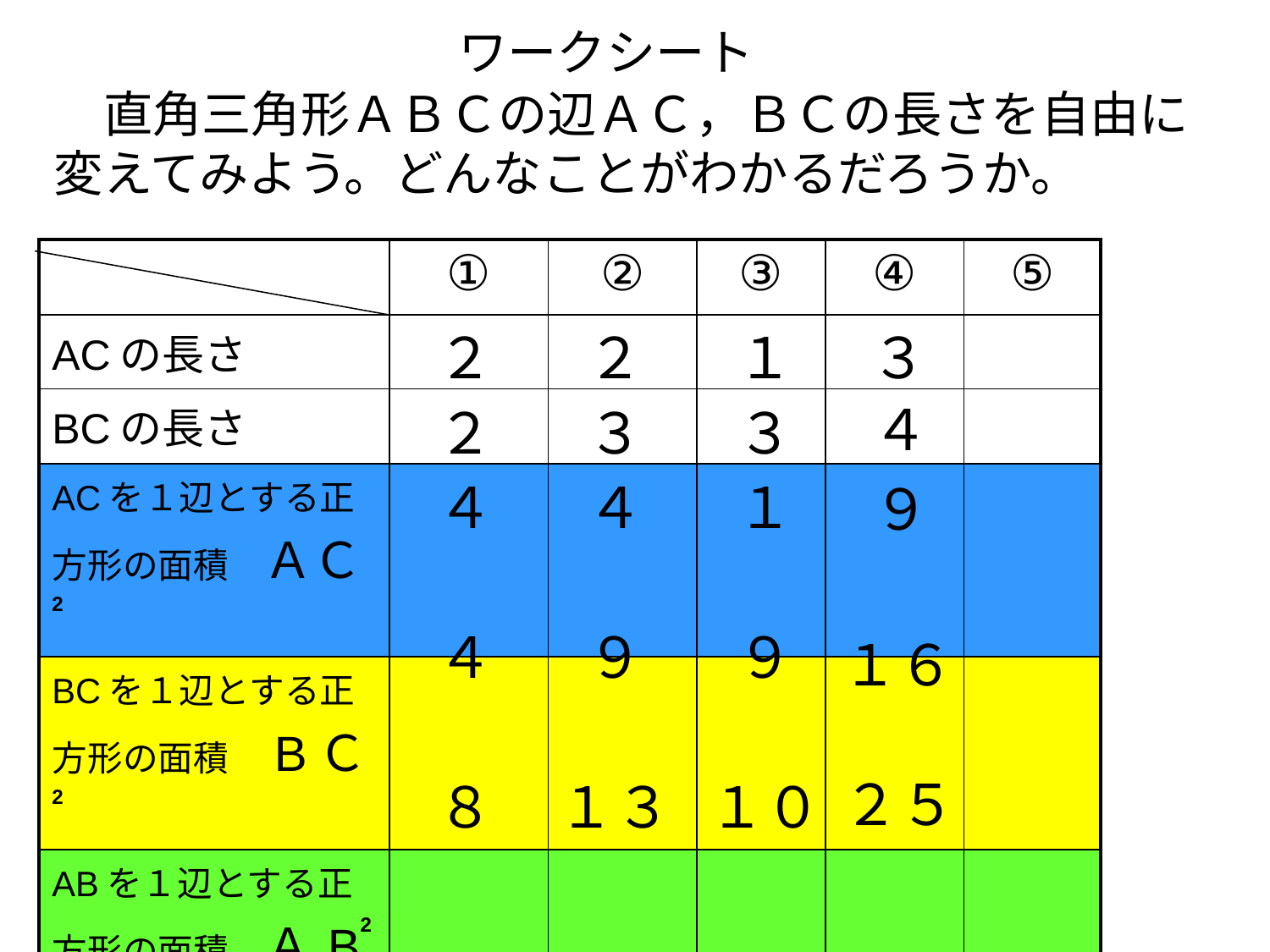

# ワークシート
　直角三角形ＡＢＣの辺ＡＣ，ＢＣの長さを自由に変えてみよう。どんなことがわかるだろうか。
|  | ① | ② | ③ | ④ | ⑤ |
| --- | --- | --- | --- | --- | --- |
| ACの長さ |  |  |  |  |  |
| BCの長さ |  |  |  |  |  |
| ACを１辺とする正方形の面積　ＡＣ2 |  |  |  |  |  |
| BCを１辺とする正方形の面積　BＣ2 |  |  |  |  |  |
| ABを１辺とする正方形の面積　ＡB2 |  |  |  |  |  |

２
２
１
３
４
２
３
３
４
４
１
９
４
９
９
１６
２５
８
１３
１０